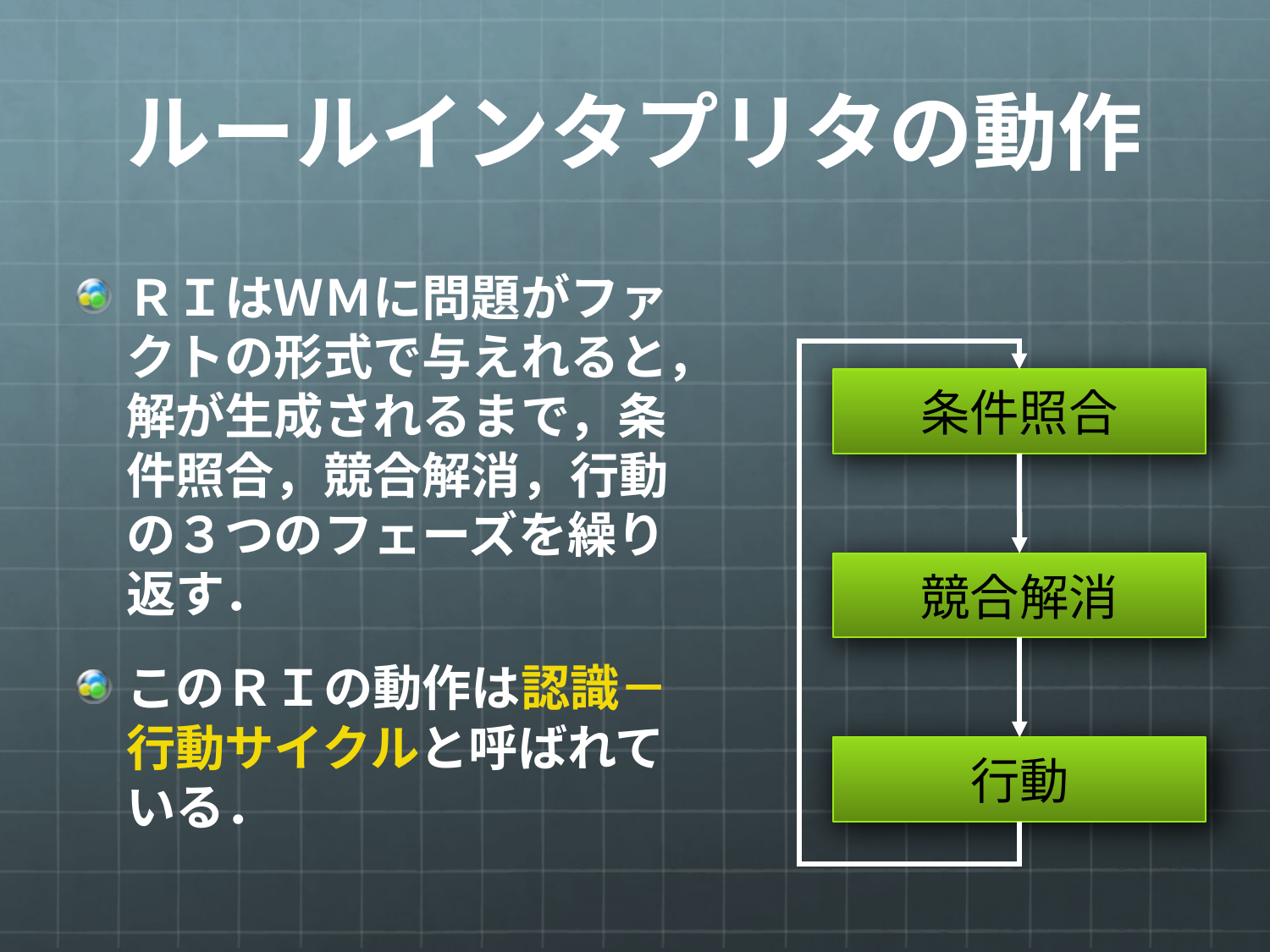

# ルールインタプリタの動作
ＲＩはＷＭに問題がファクトの形式で与えれると，解が生成されるまで，条件照合，競合解消，行動の３つのフェーズを繰り返す．
このＲＩの動作は認識－行動サイクルと呼ばれている．
条件照合
競合解消
行動